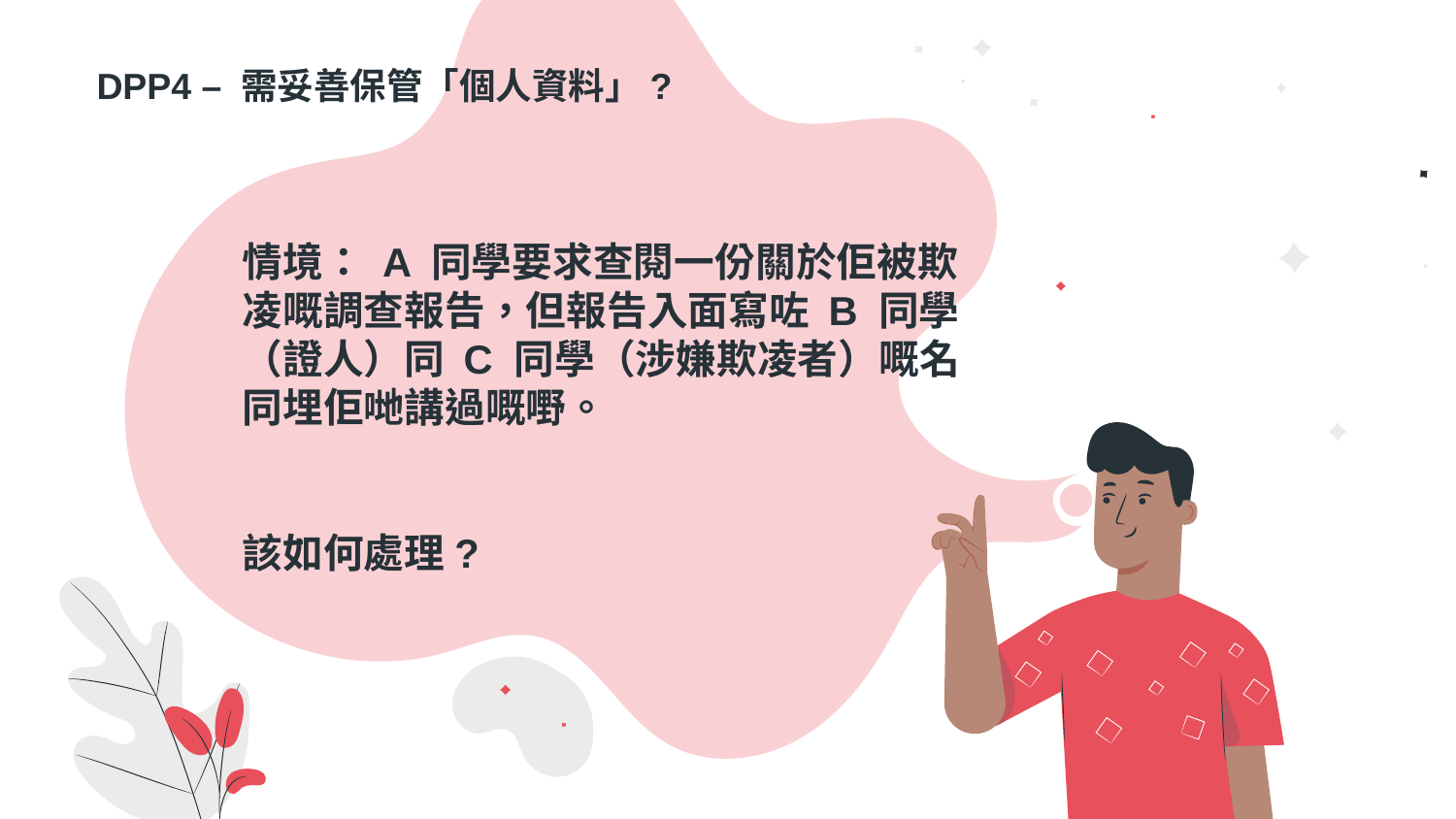

# DPP4 – 需妥善保管「個人資料」?
情境： A 同學要求查閱一份關於佢被欺凌嘅調查報告，但報告入面寫咗 B 同學（證人）同 C 同學（涉嫌欺凌者）嘅名同埋佢哋講過嘅嘢。
該如何處理?